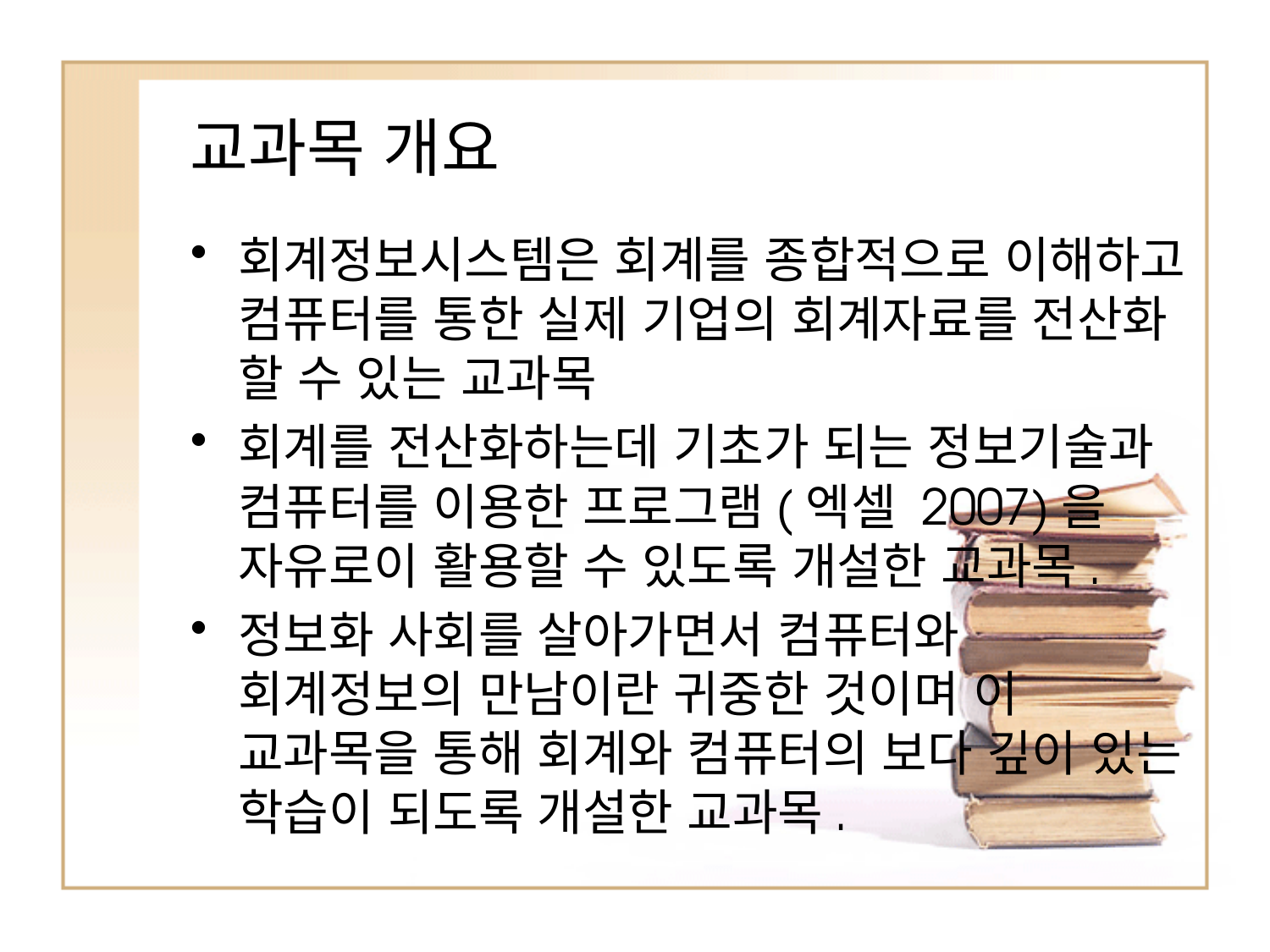

# 교과목 개요
회계정보시스템은 회계를 종합적으로 이해하고 컴퓨터를 통한 실제 기업의 회계자료를 전산화 할 수 있는 교과목
회계를 전산화하는데 기초가 되는 정보기술과 컴퓨터를 이용한 프로그램(엑셀 2007)을 자유로이 활용할 수 있도록 개설한 교과목.
정보화 사회를 살아가면서 컴퓨터와 회계정보의 만남이란 귀중한 것이며 이 교과목을 통해 회계와 컴퓨터의 보다 깊이 있는 학습이 되도록 개설한 교과목.